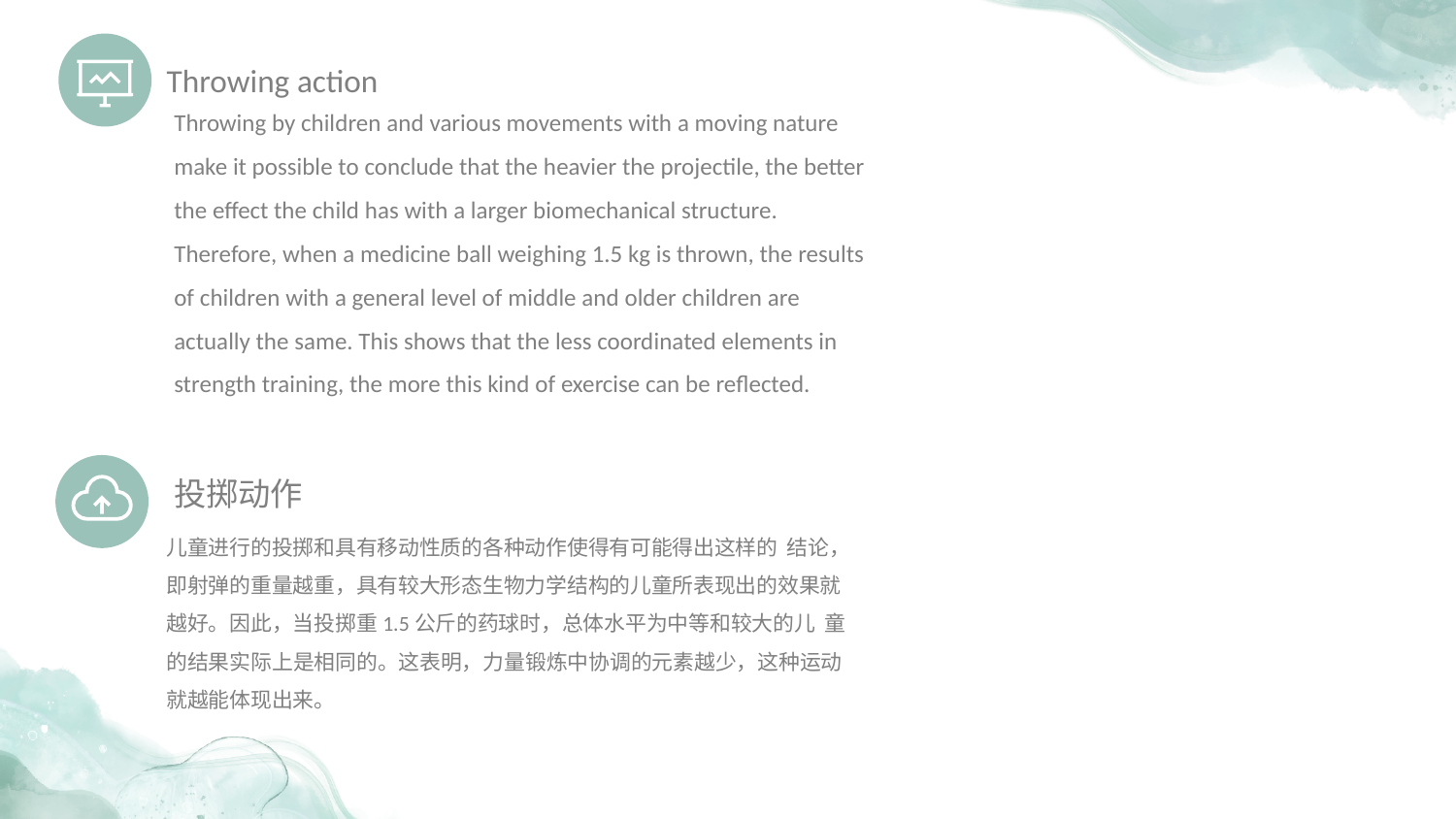

Throwing action
Throwing by children and various movements with a moving nature make it possible to conclude that the heavier the projectile, the better the effect the child has with a larger biomechanical structure. Therefore, when a medicine ball weighing 1.5 kg is thrown, the results of children with a general level of middle and older children are actually the same. This shows that the less coordinated elements in strength training, the more this kind of exercise can be reflected.
投掷动作

儿童进行的投掷和具有移动性质的各种动作使得有可能得出这样的  结论，即射弹的重量越重，具有较大形态生物力学结构的儿童所表现出的效果就越好。因此，当投掷重1.5公斤的药球时，总体水平为中等和较大的儿  童的结果实际上是相同的。这表明，力量锻炼中协调的元素越少，这种运动就越能体现出来。